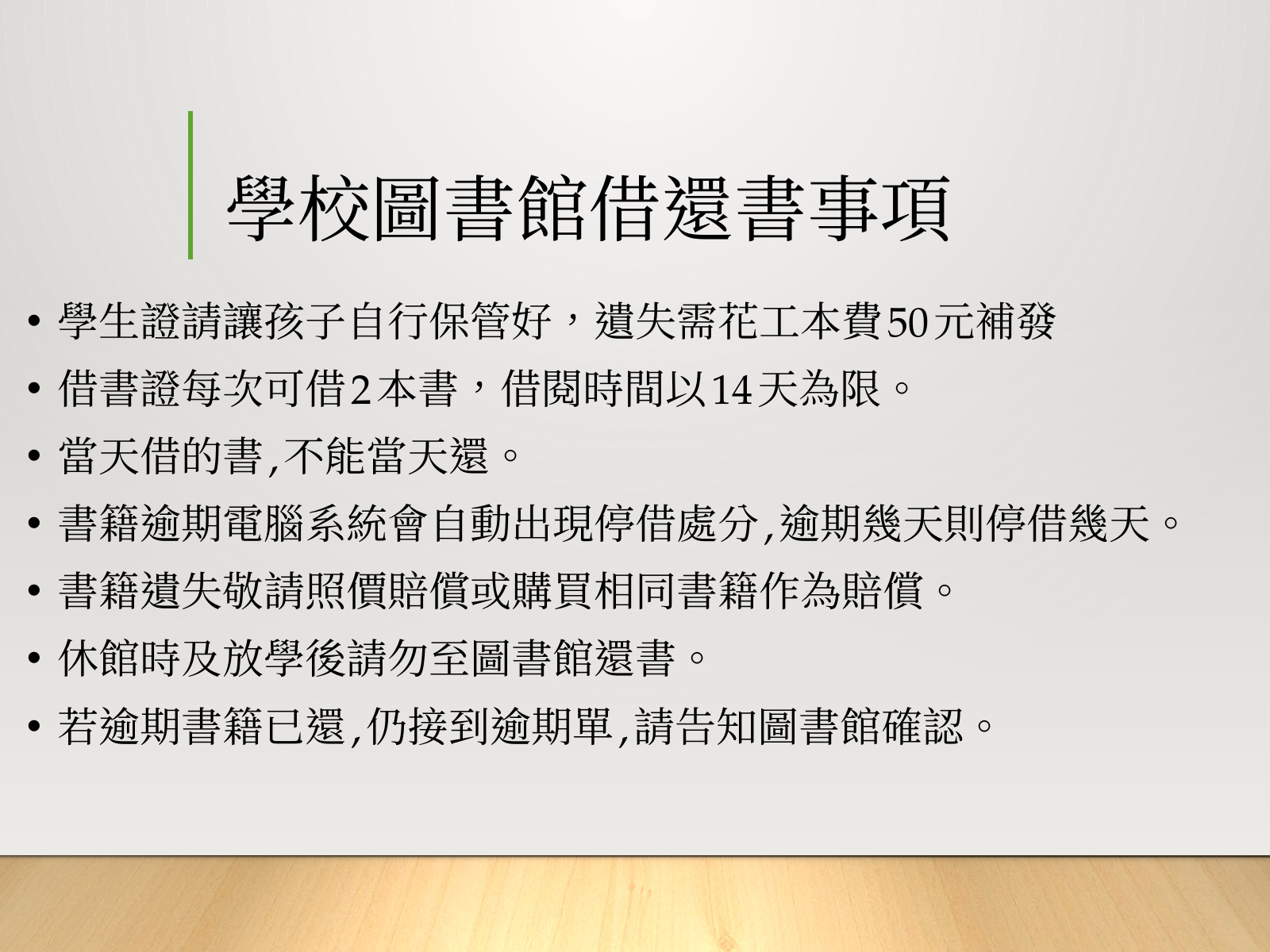

# 學校圖書館借還書事項
學生證請讓孩子自行保管好，遺失需花工本費50元補發
借書證每次可借2本書，借閱時間以14天為限。
當天借的書,不能當天還。
書籍逾期電腦系統會自動出現停借處分,逾期幾天則停借幾天。
書籍遺失敬請照價賠償或購買相同書籍作為賠償。
休館時及放學後請勿至圖書館還書。
若逾期書籍已還,仍接到逾期單,請告知圖書館確認。